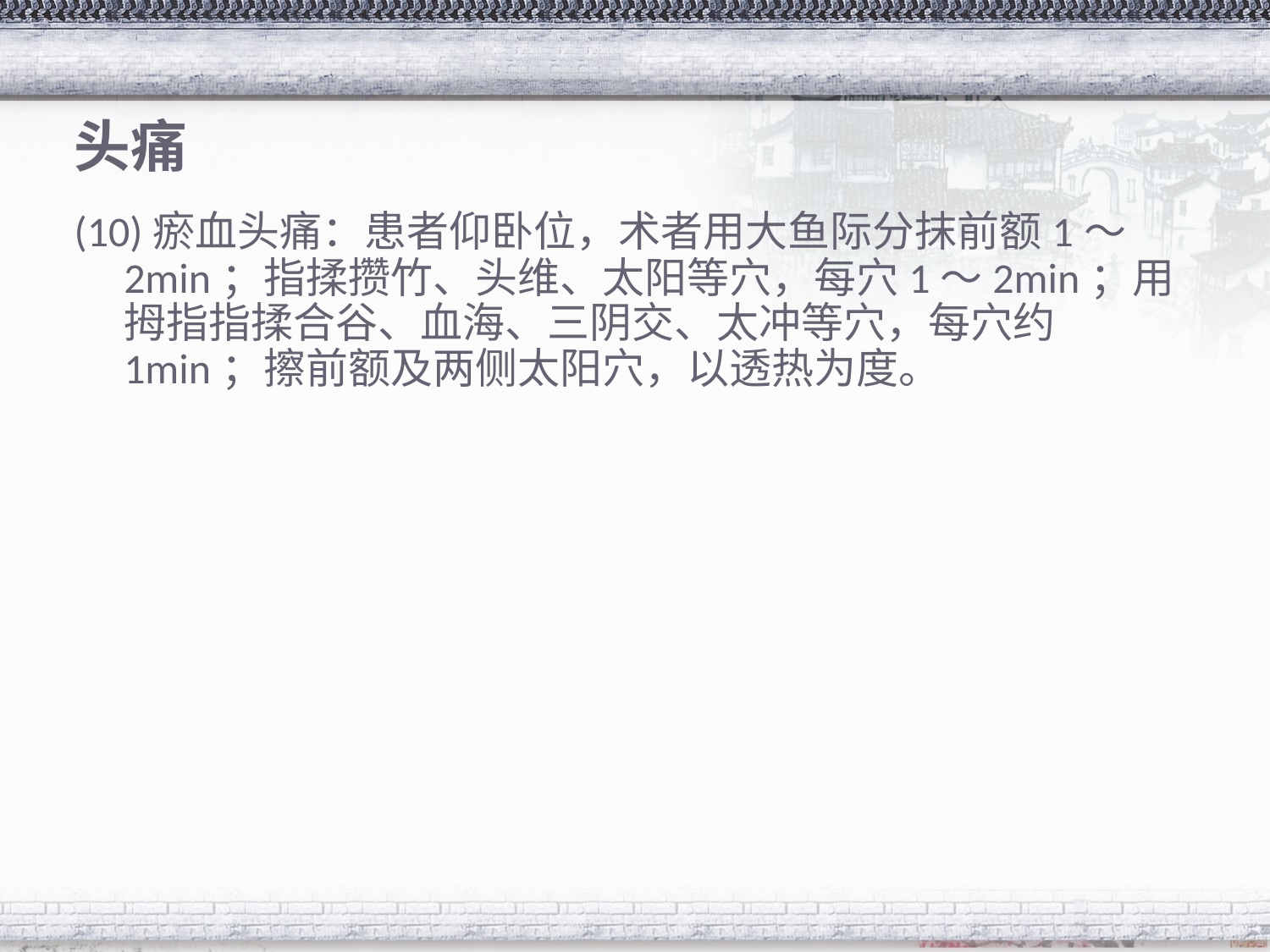

# 头痛
(10)瘀血头痛：患者仰卧位，术者用大鱼际分抹前额1～2min；指揉攒竹、头维、太阳等穴，每穴1～2min；用拇指指揉合谷、血海、三阴交、太冲等穴，每穴约1min；擦前额及两侧太阳穴，以透热为度。